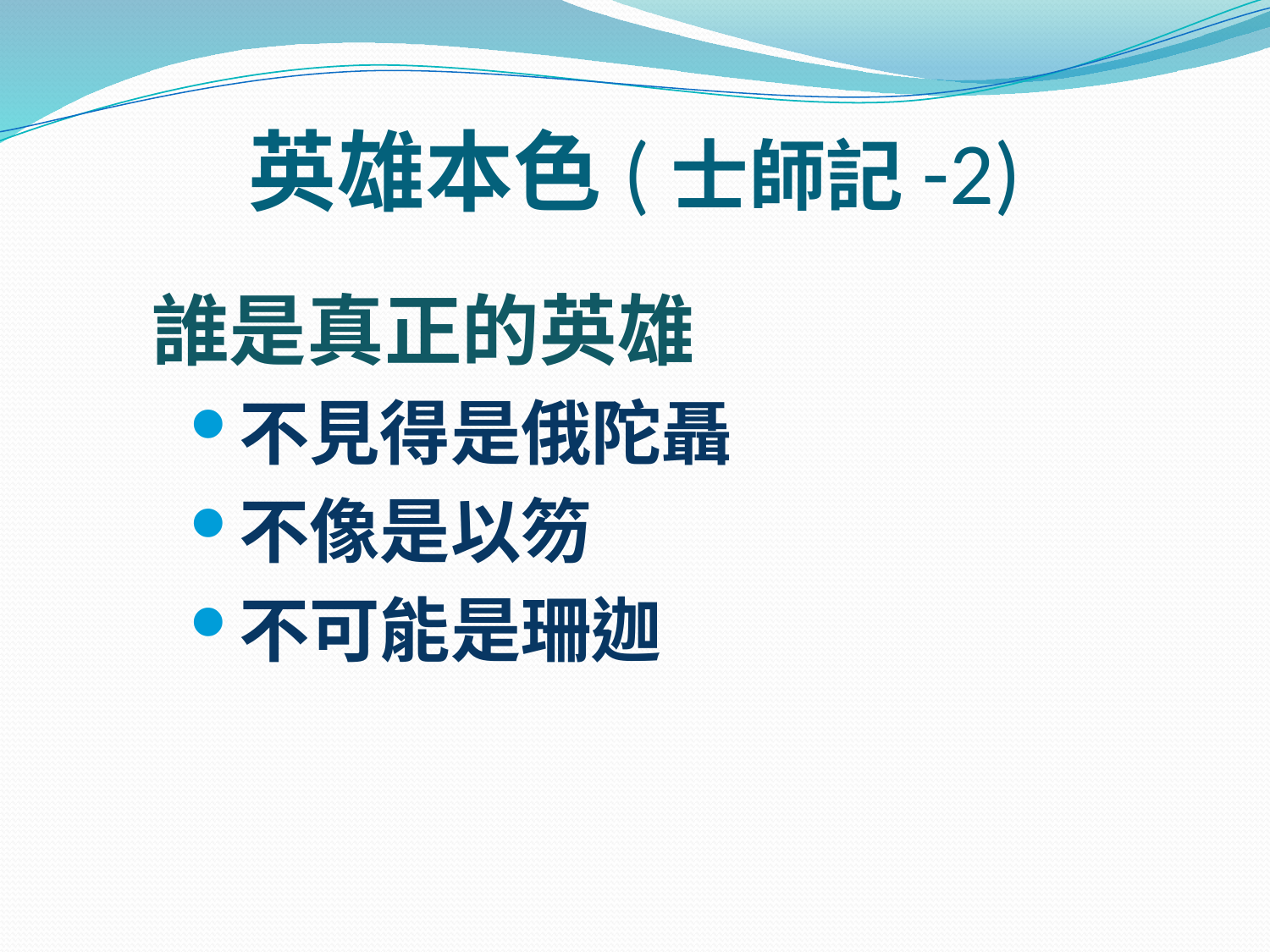

# 英雄本色(士師記-2)
誰是真正的英雄
不見得是俄陀聶
不像是以笏
不可能是珊迦